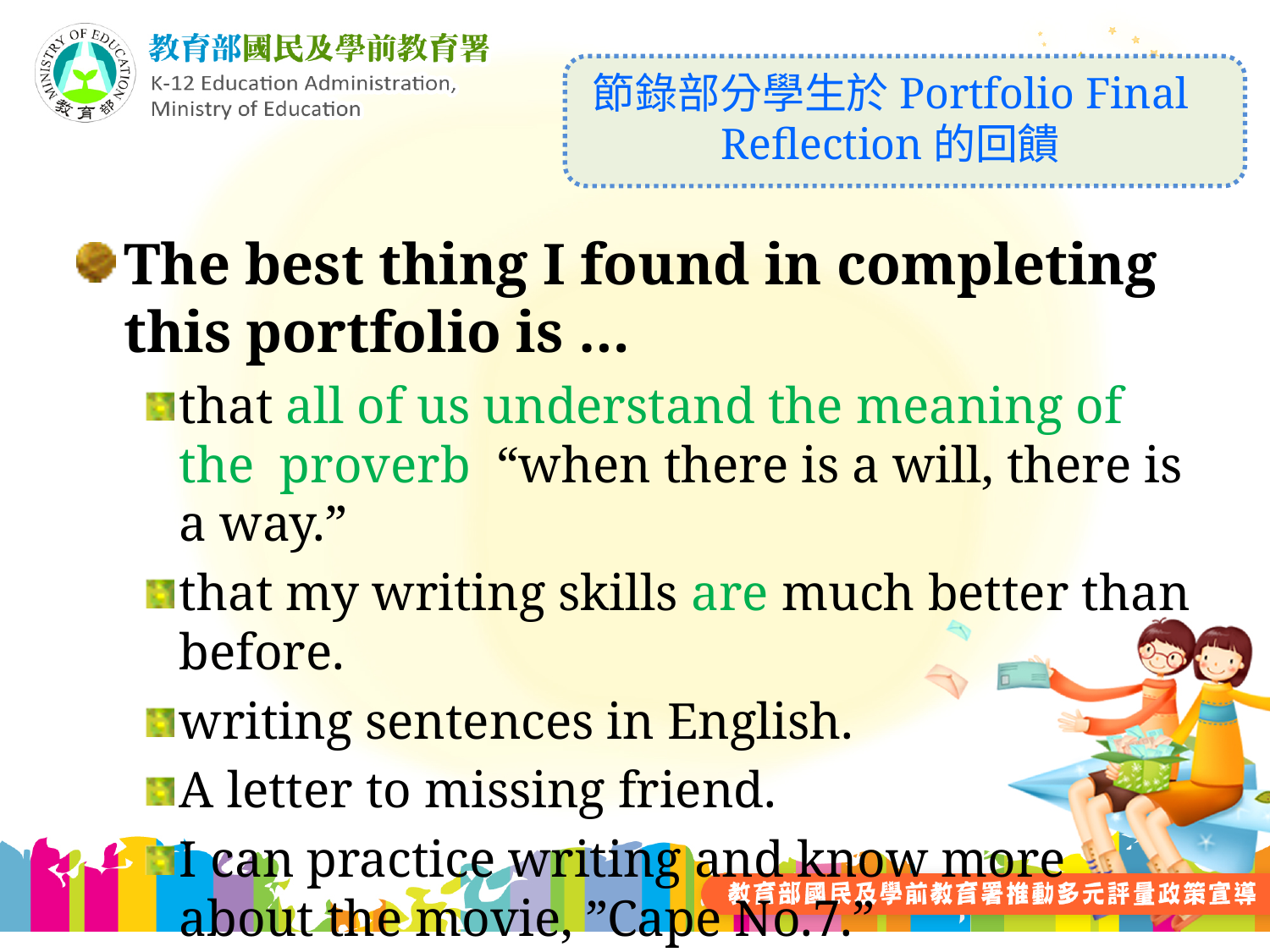

# 節錄部分學生於Portfolio Final Reflection的回饋
The best thing I found in completing this portfolio is …
that all of us understand the meaning of the  proverb  “when there is a will, there is a way.”
that my writing skills are much better than before.
writing sentences in English.
A letter to missing friend.
I can practice writing and know more about the movie, ”Cape No.7.”